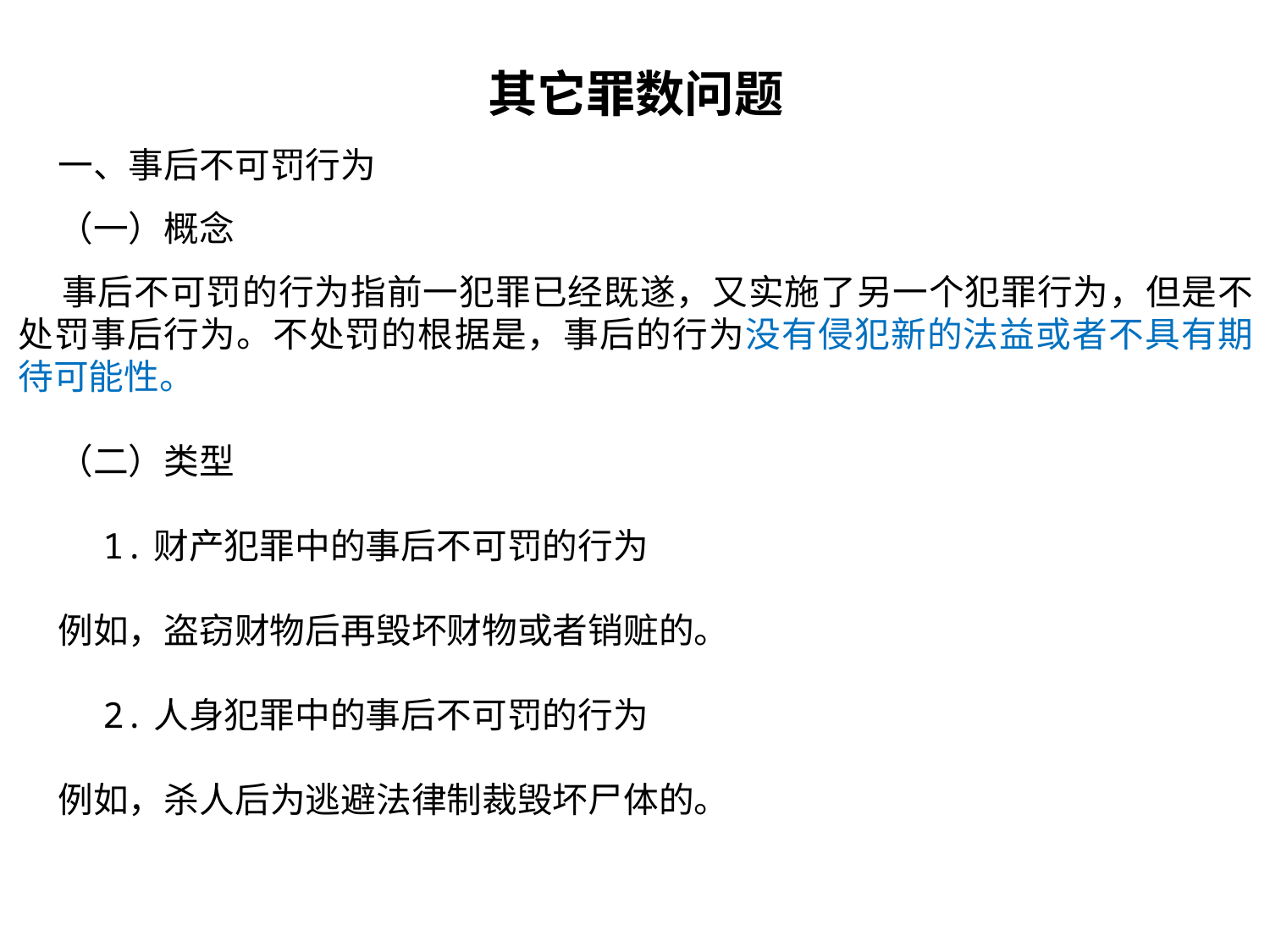

其它罪数问题

    一、事后不可罚行为

    （一）概念

    事后不可罚的行为指前一犯罪已经既遂，又实施了另一个犯罪行为，但是不处罚事后行为。不处罚的根据是，事后的行为没有侵犯新的法益或者不具有期待可能性。

    （二）类型

    1.财产犯罪中的事后不可罚的行为

    例如，盗窃财物后再毁坏财物或者销赃的。

    2.人身犯罪中的事后不可罚的行为

    例如，杀人后为逃避法律制裁毁坏尸体的。